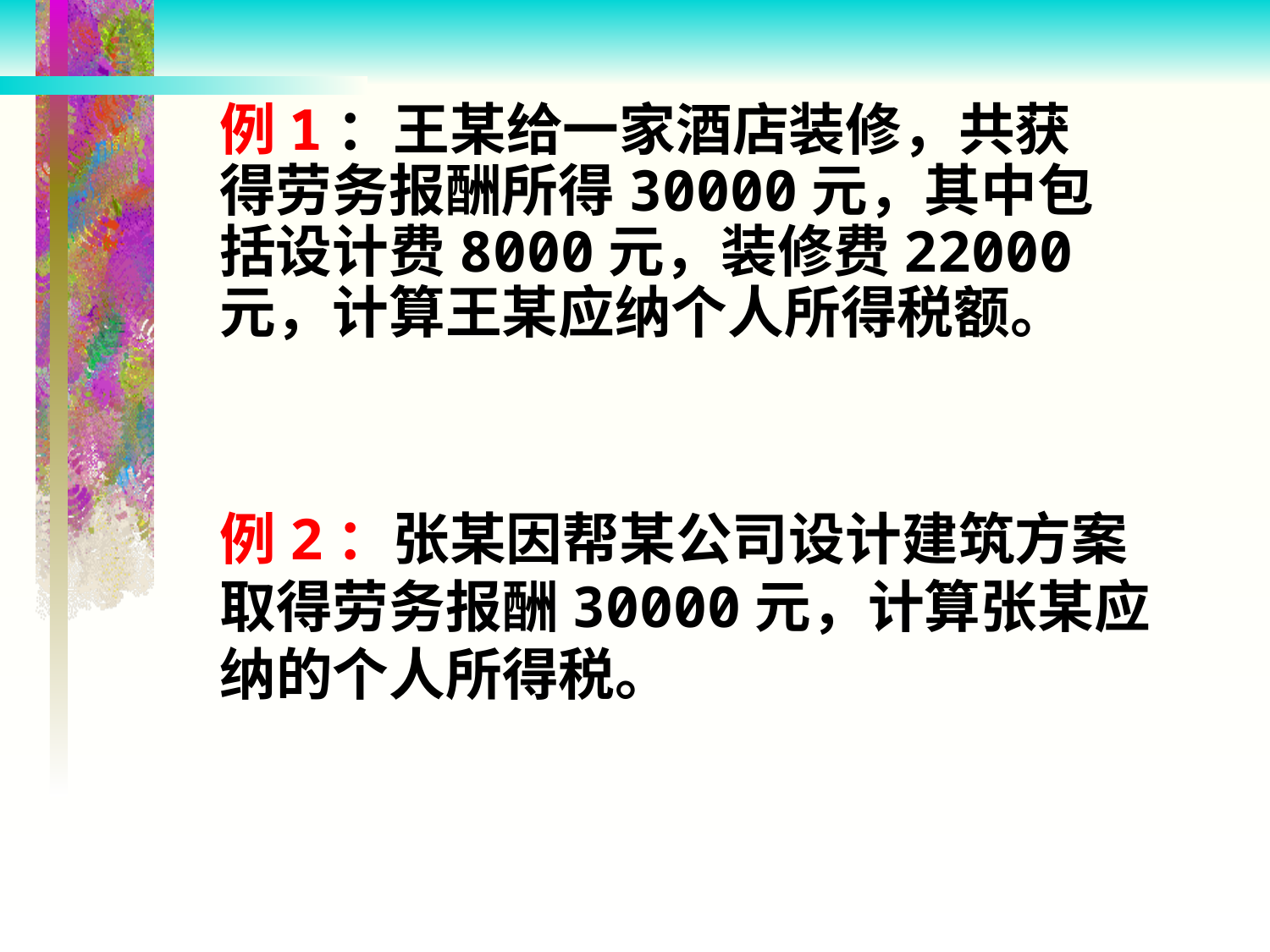

例1：王某给一家酒店装修，共获得劳务报酬所得30000元，其中包括设计费8000元，装修费22000元，计算王某应纳个人所得税额。
例2：张某因帮某公司设计建筑方案取得劳务报酬30000元，计算张某应纳的个人所得税。